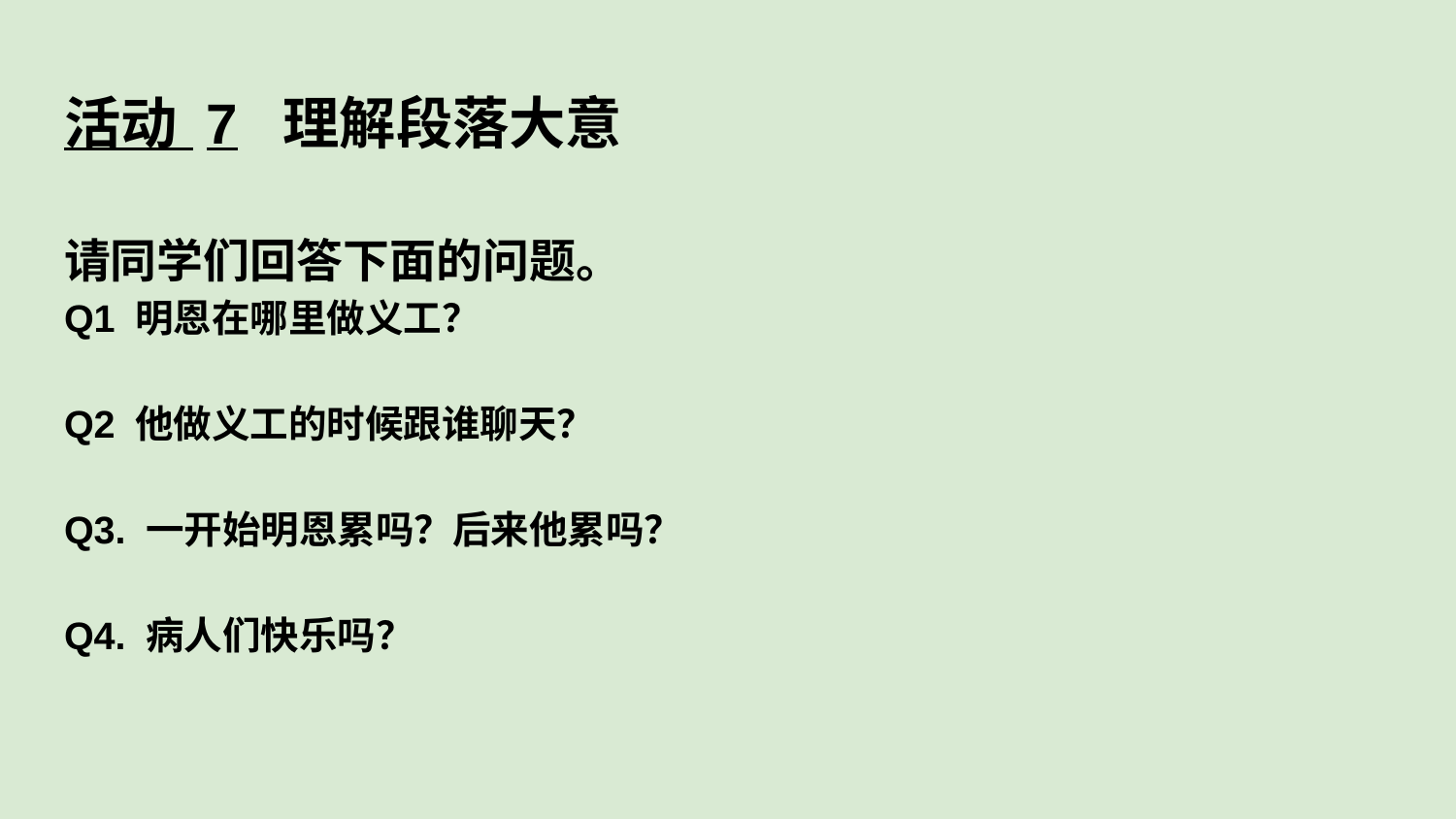

活动 7  理解段落大意

请同学们回答下面的问题。
Q1 明恩在哪里做义工？

Q2 他做义工的时候跟谁聊天？

Q3. 一开始明恩累吗？后来他累吗？

Q4. 病人们快乐吗？